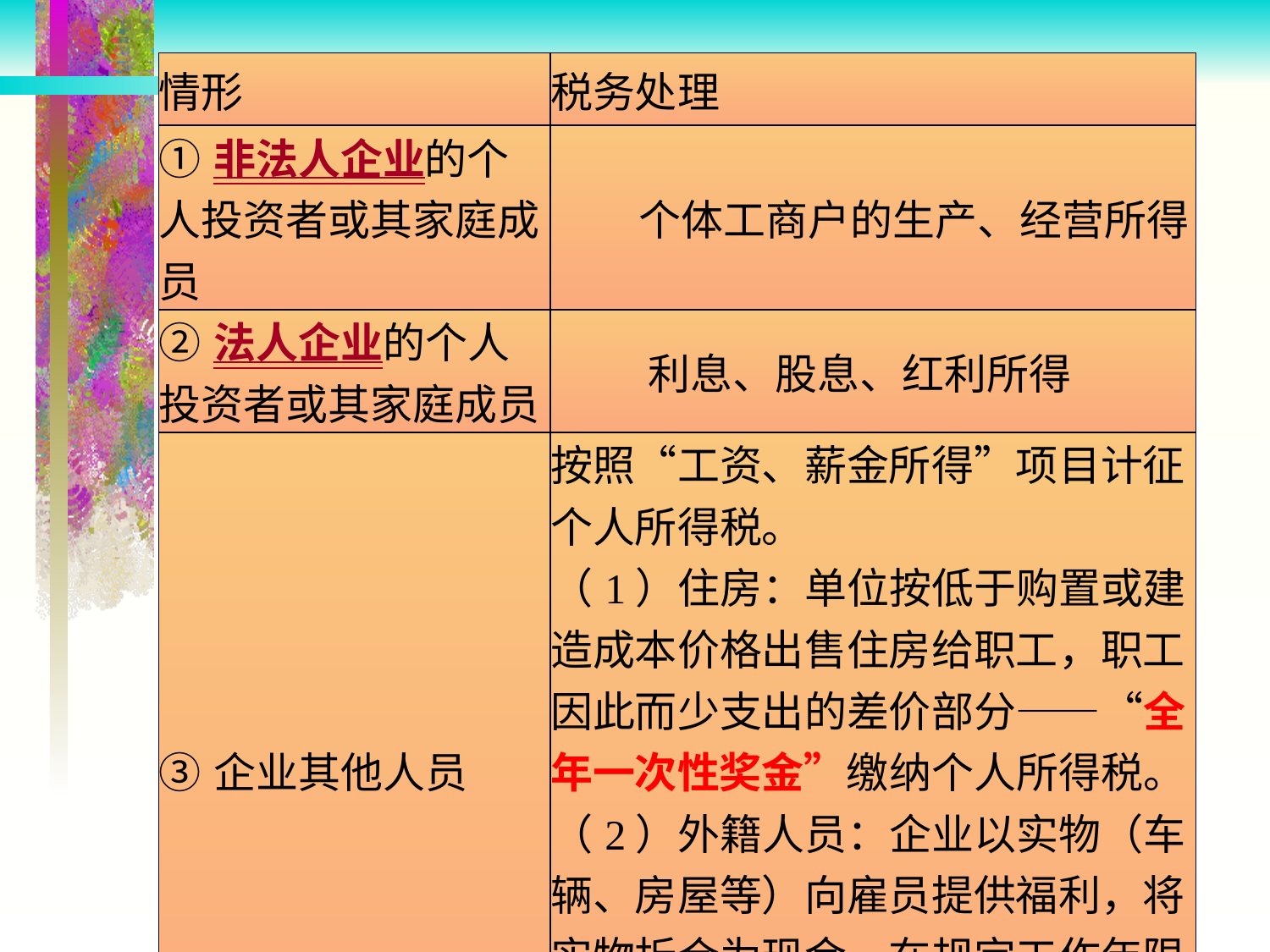

| 情形 | 税务处理 |
| --- | --- |
| ①非法人企业的个人投资者或其家庭成员 | 个体工商户的生产、经营所得 |
| ②法人企业的个人投资者或其家庭成员 | 利息、股息、红利所得 |
| ③企业其他人员 | 按照“工资、薪金所得”项目计征个人所得税。 （1）住房：单位按低于购置或建造成本价格出售住房给职工，职工因此而少支出的差价部分——“全年一次性奖金”缴纳个人所得税。 （2）外籍人员：企业以实物（车辆、房屋等）向雇员提供福利，将实物折合为现金，在规定工作年限内（高于5年的按5年计算）按月平均计算纳税 |